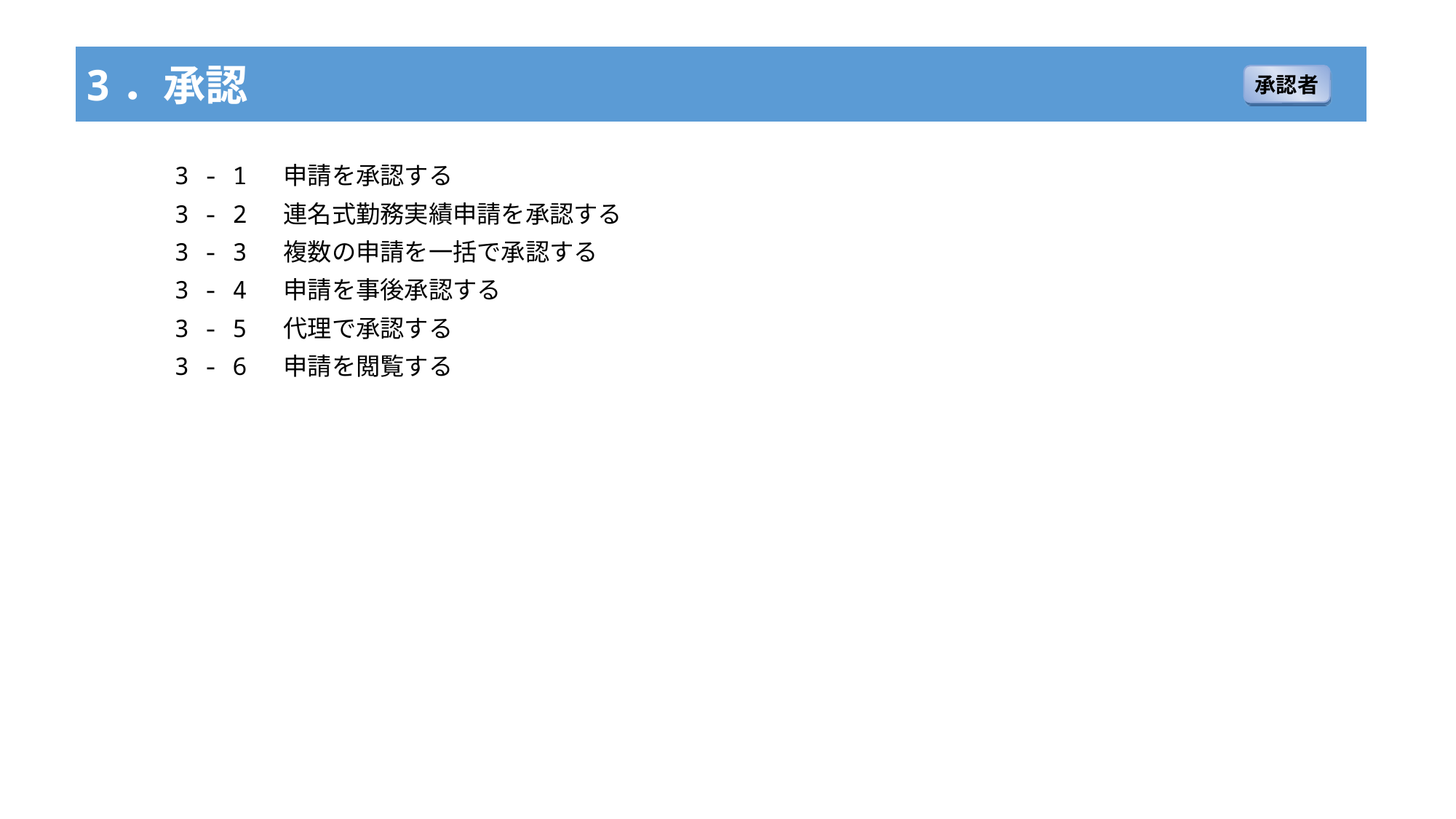

3．承認
承認者
3 - 1	申請を承認する
3 - 2	連名式勤務実績申請を承認する
3 - 3	複数の申請を一括で承認する
3 - 4	申請を事後承認する
3 - 5	代理で承認する
3 - 6	申請を閲覧する